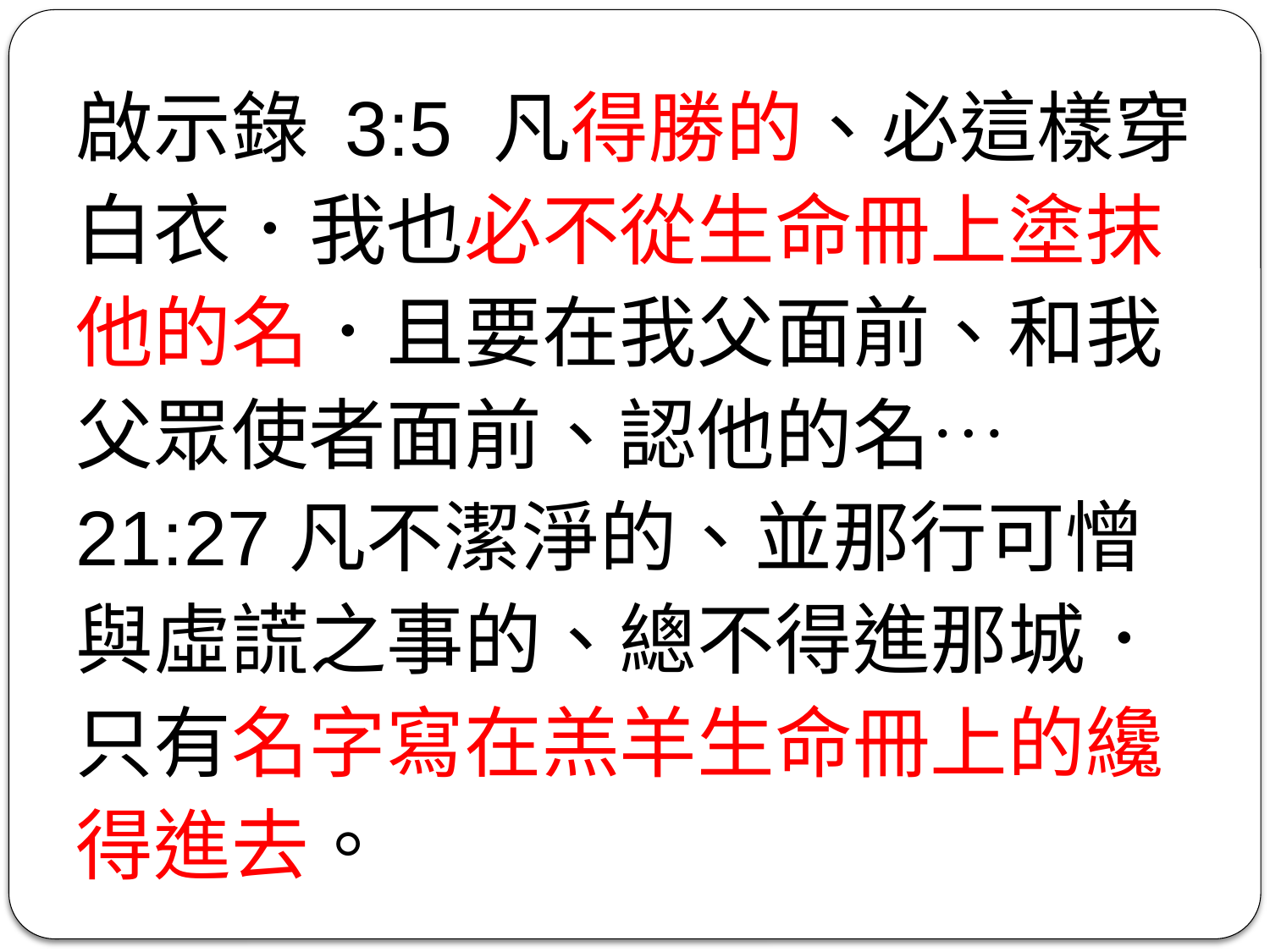

啟示錄 3:5 凡得勝的、必這樣穿白衣．我也必不從生命冊上塗抹他的名．且要在我父面前、和我父眾使者面前、認他的名…21:27凡不潔淨的、並那行可憎與虛謊之事的、總不得進那城．只有名字寫在羔羊生命冊上的纔得進去。